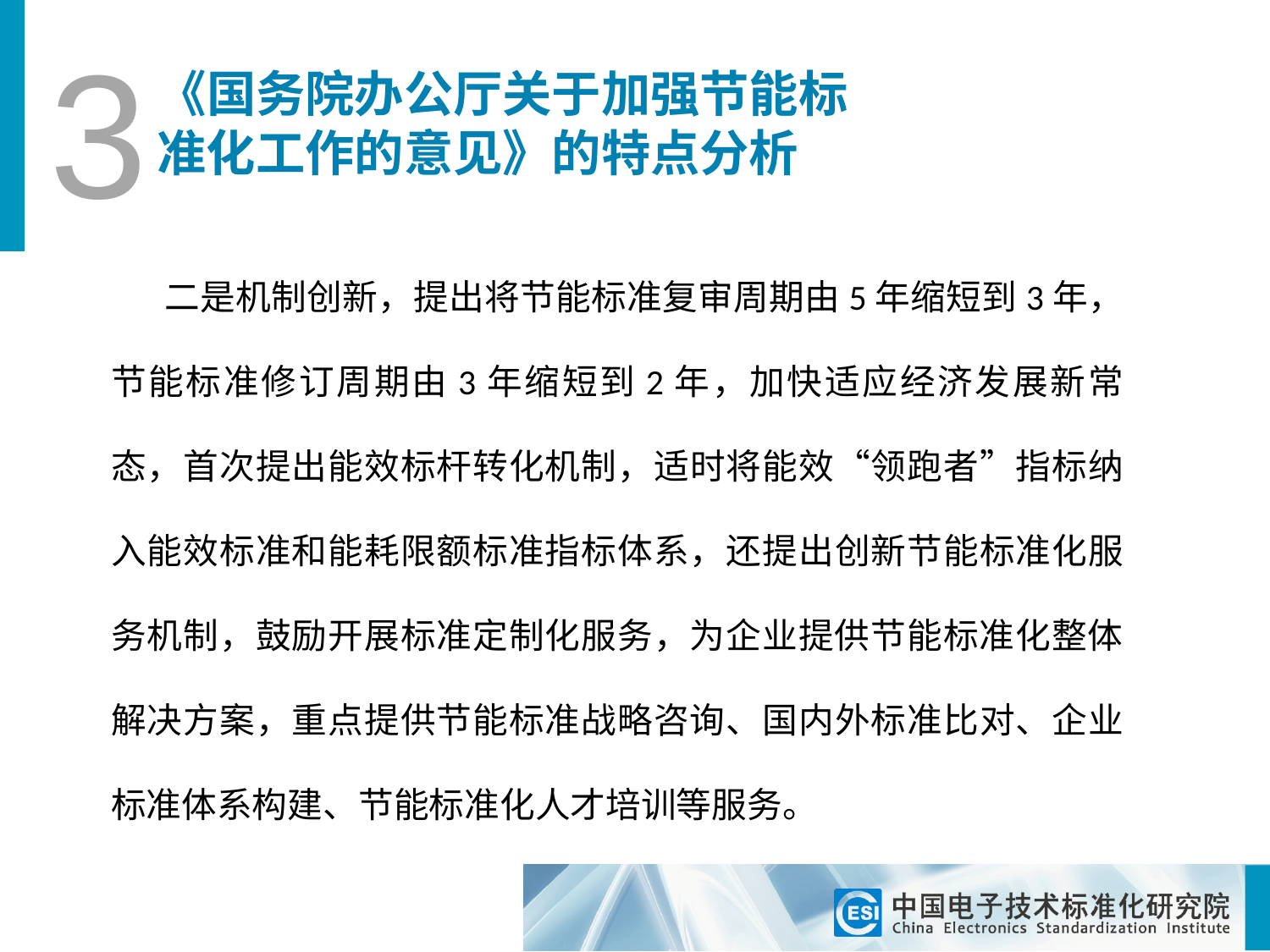

3
《国务院办公厅关于加强节能标准化工作的意见》的特点分析
 二是机制创新，提出将节能标准复审周期由5年缩短到3年，节能标准修订周期由3年缩短到2年，加快适应经济发展新常态，首次提出能效标杆转化机制，适时将能效“领跑者”指标纳入能效标准和能耗限额标准指标体系，还提出创新节能标准化服务机制，鼓励开展标准定制化服务，为企业提供节能标准化整体解决方案，重点提供节能标准战略咨询、国内外标准比对、企业标准体系构建、节能标准化人才培训等服务。